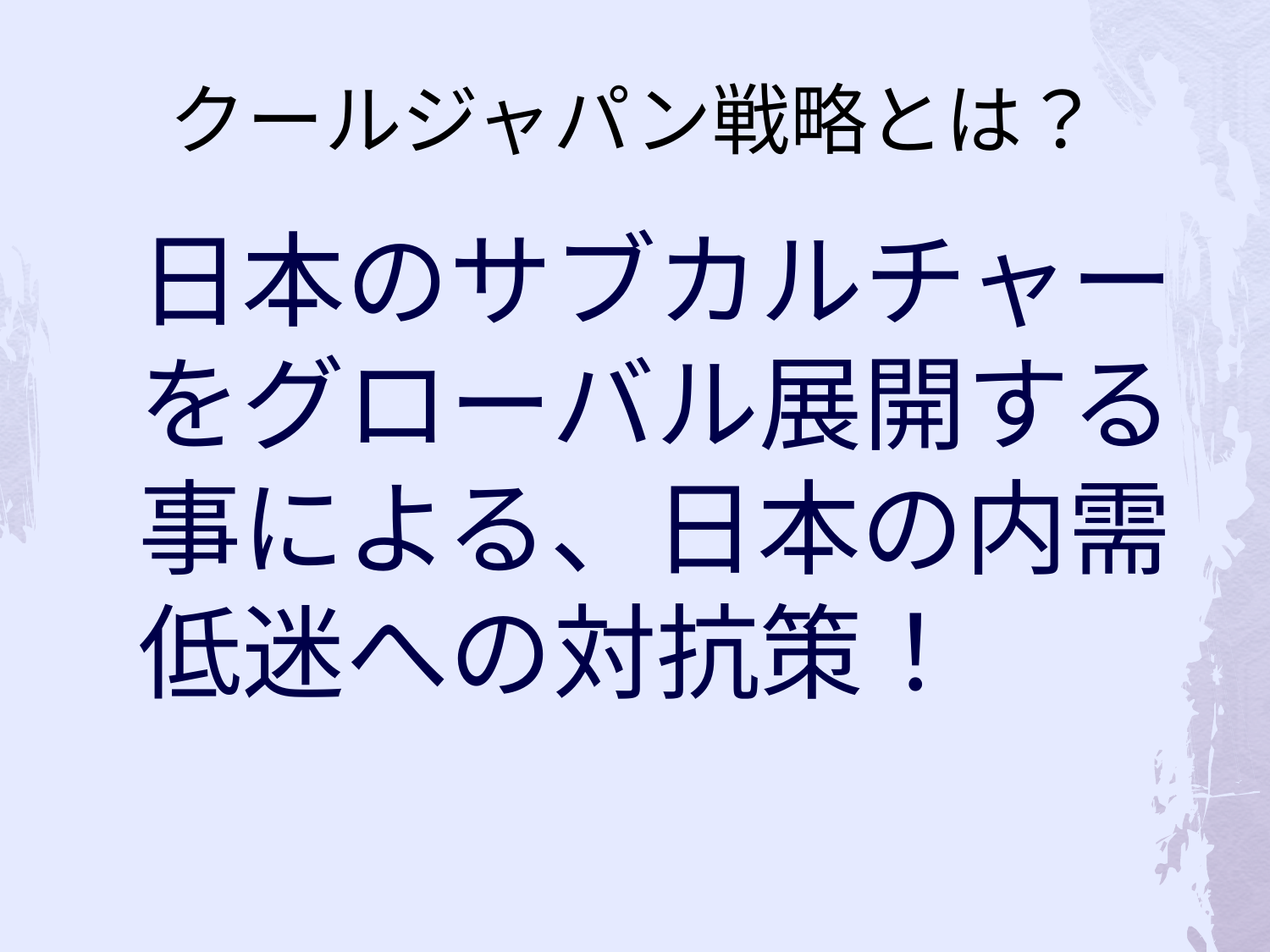

# クールジャパン戦略とは？
日本のサブカルチャーをグローバル展開する事による、日本の内需低迷への対抗策！